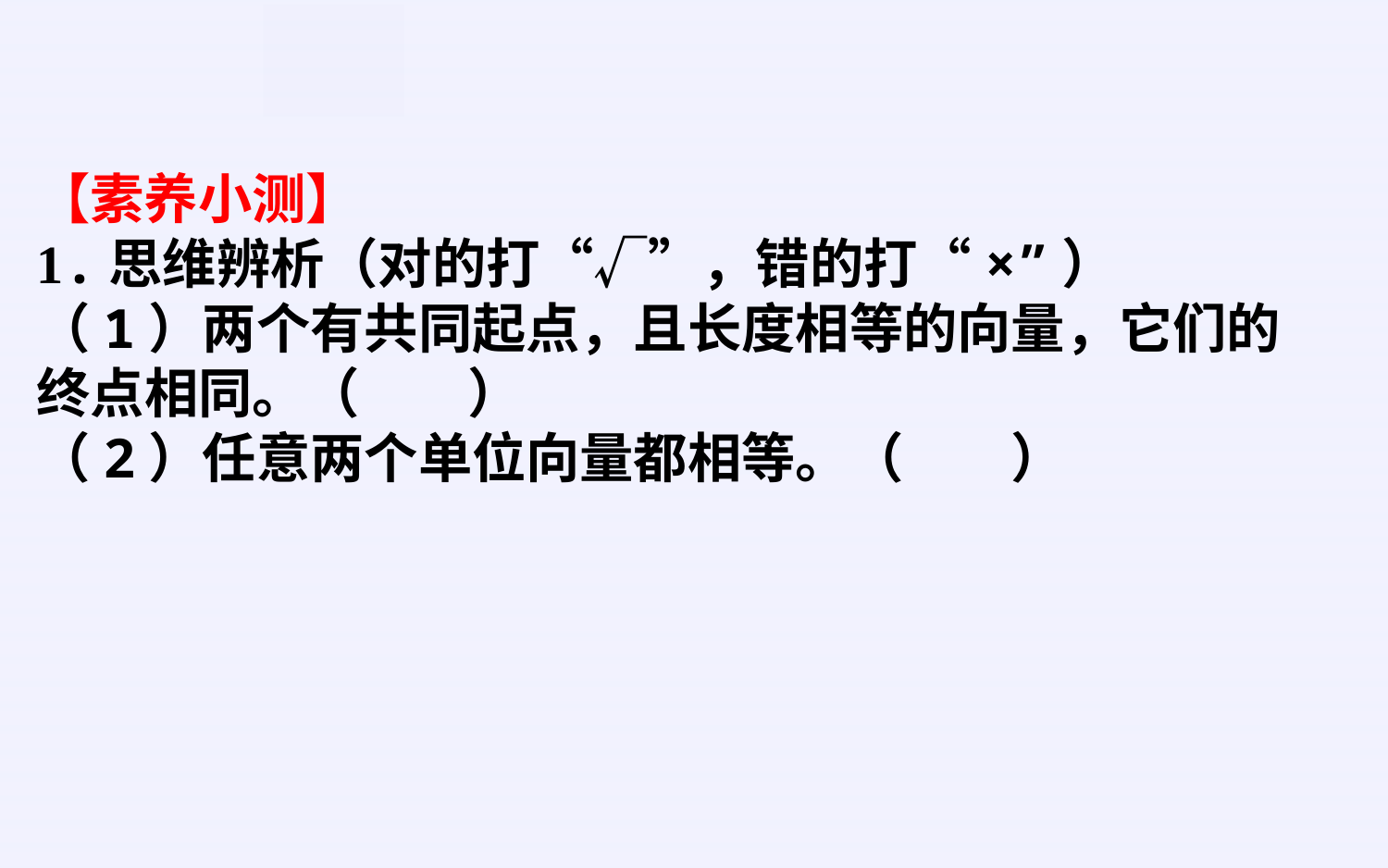

【素养小测】
1.思维辨析（对的打“√”，错的打“×”）
（1）两个有共同起点，且长度相等的向量，它们的终点相同。（　　）
（2）任意两个单位向量都相等。（　　）